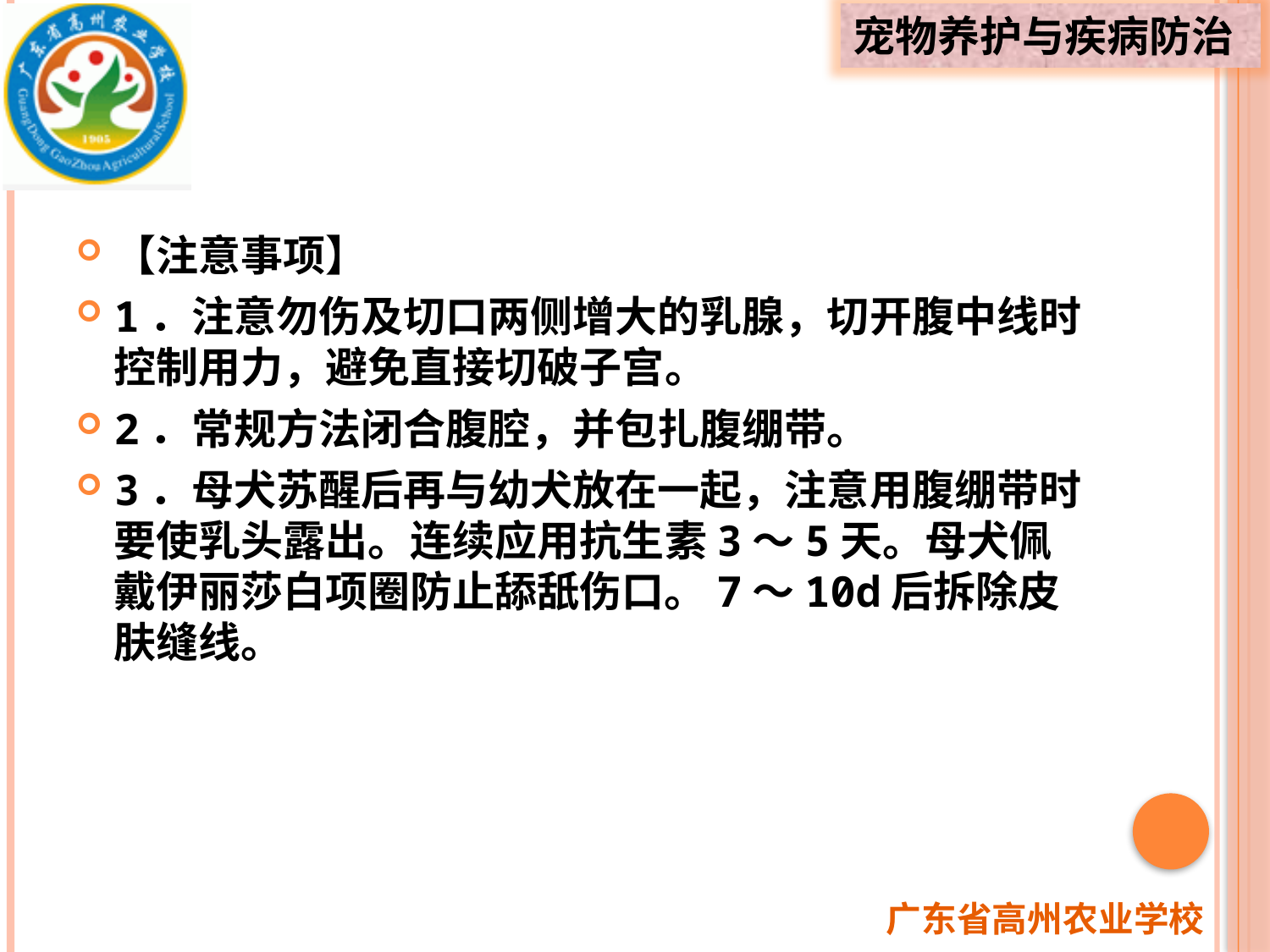

【注意事项】
1．注意勿伤及切口两侧增大的乳腺，切开腹中线时控制用力，避免直接切破子宫。
2．常规方法闭合腹腔，并包扎腹绷带。
3．母犬苏醒后再与幼犬放在一起，注意用腹绷带时要使乳头露出。连续应用抗生素3～5天。母犬佩戴伊丽莎白项圈防止舔舐伤口。7～10d后拆除皮肤缝线。